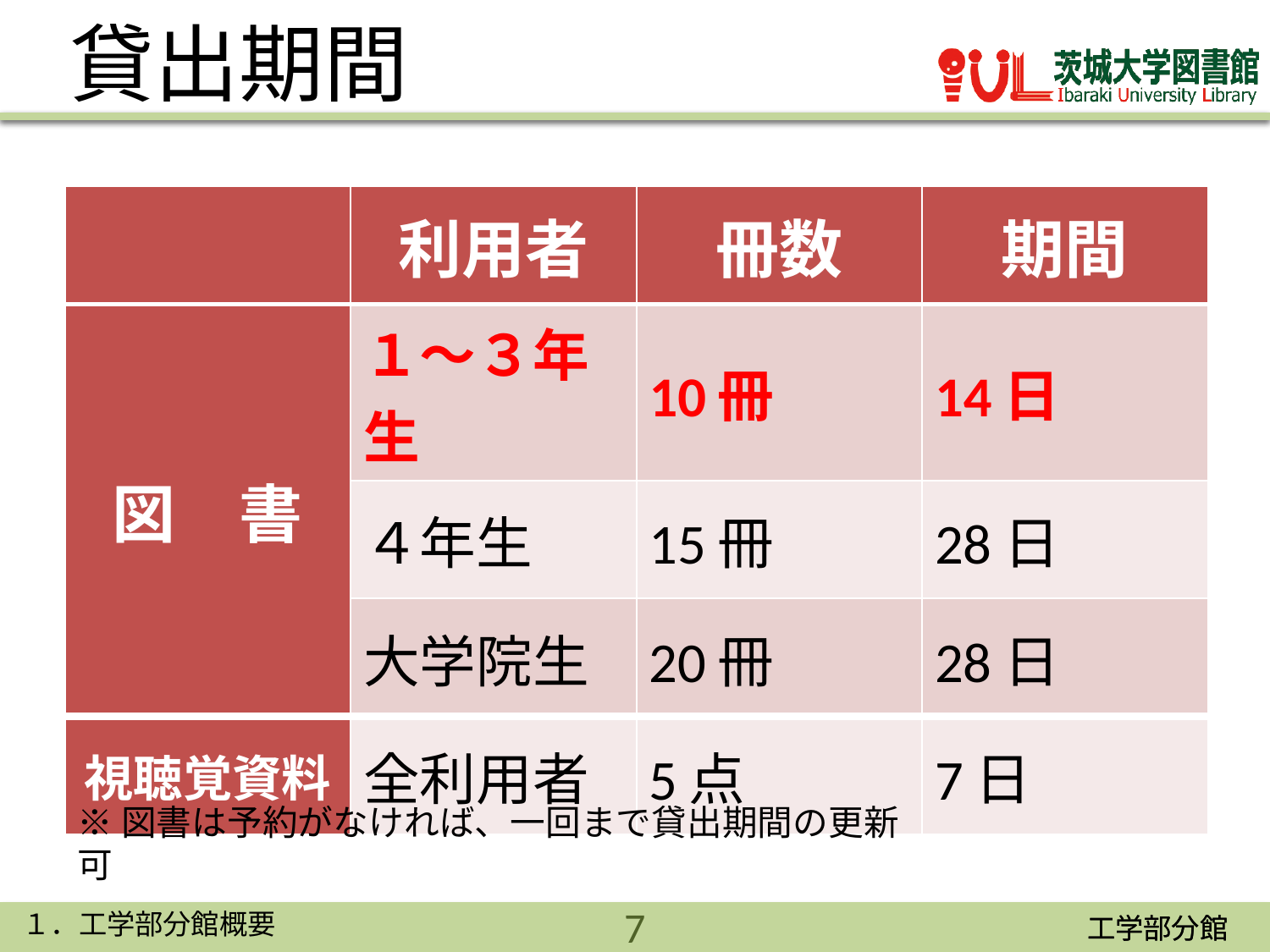

# 貸出期間
|  | 利用者 | 冊数 | 期間 |
| --- | --- | --- | --- |
| 図　書 | １～３年生 | 10冊 | 14日 |
|  | ４年生 | 15冊 | 28日 |
|  | 大学院生 | 20冊 | 28日 |
| 視聴覚資料 | 全利用者 | 5点 | 7日 |
※図書は予約がなければ、一回まで貸出期間の更新可
１．工学部分館概要
7